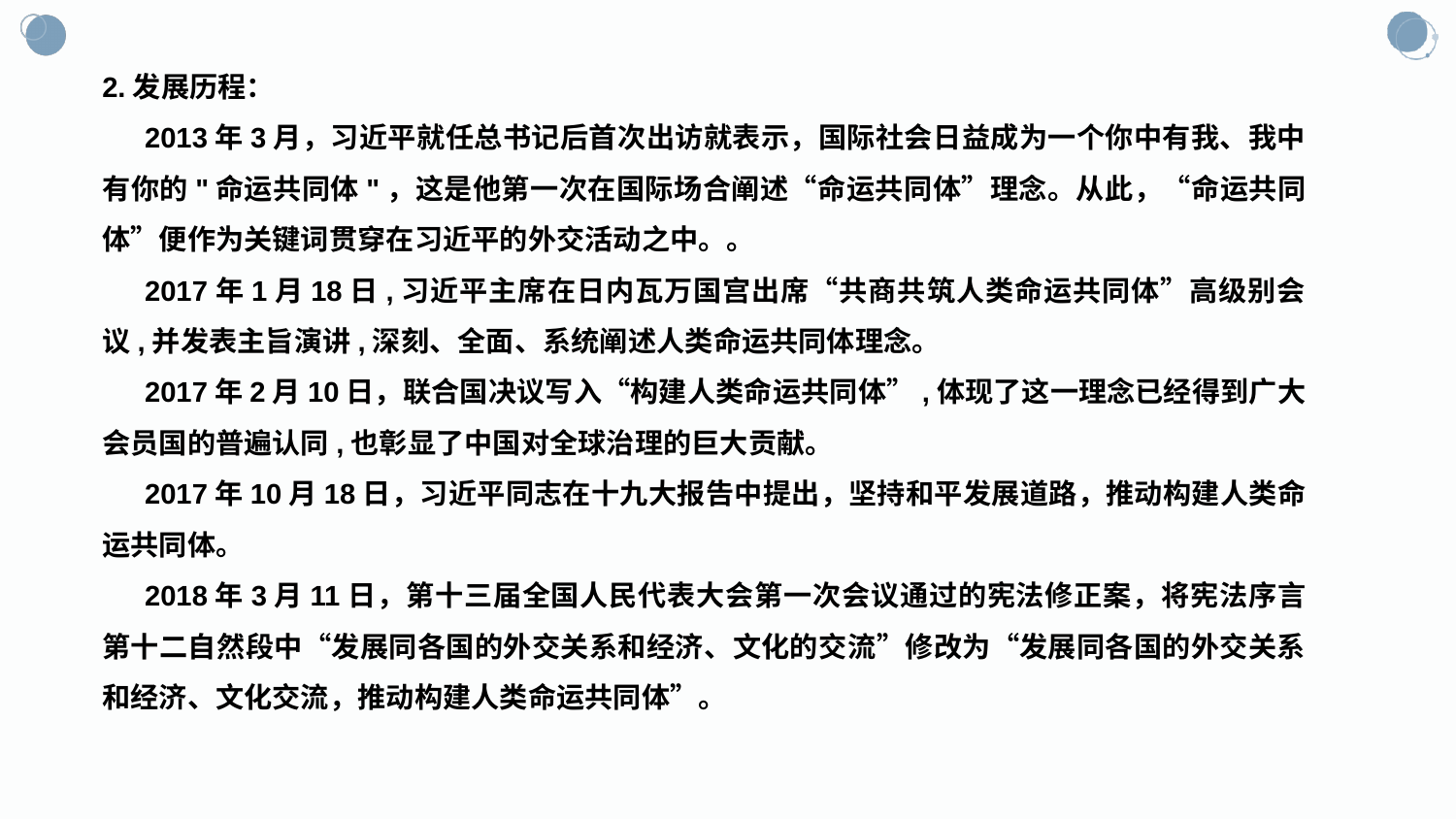

2.发展历程：
2013年3月，习近平就任总书记后首次出访就表示，国际社会日益成为一个你中有我、我中有你的"命运共同体"，这是他第一次在国际场合阐述“命运共同体”理念。从此，“命运共同体”便作为关键词贯穿在习近平的外交活动之中。。
2017年1月18日,习近平主席在日内瓦万国宫出席“共商共筑人类命运共同体”高级别会议,并发表主旨演讲,深刻、全面、系统阐述人类命运共同体理念。
2017年2月10日，联合国决议写入“构建人类命运共同体”,体现了这一理念已经得到广大会员国的普遍认同,也彰显了中国对全球治理的巨大贡献。
2017年10月18日，习近平同志在十九大报告中提出，坚持和平发展道路，推动构建人类命运共同体。
2018年3月11日，第十三届全国人民代表大会第一次会议通过的宪法修正案，将宪法序言第十二自然段中“发展同各国的外交关系和经济、文化的交流”修改为“发展同各国的外交关系和经济、文化交流，推动构建人类命运共同体”。